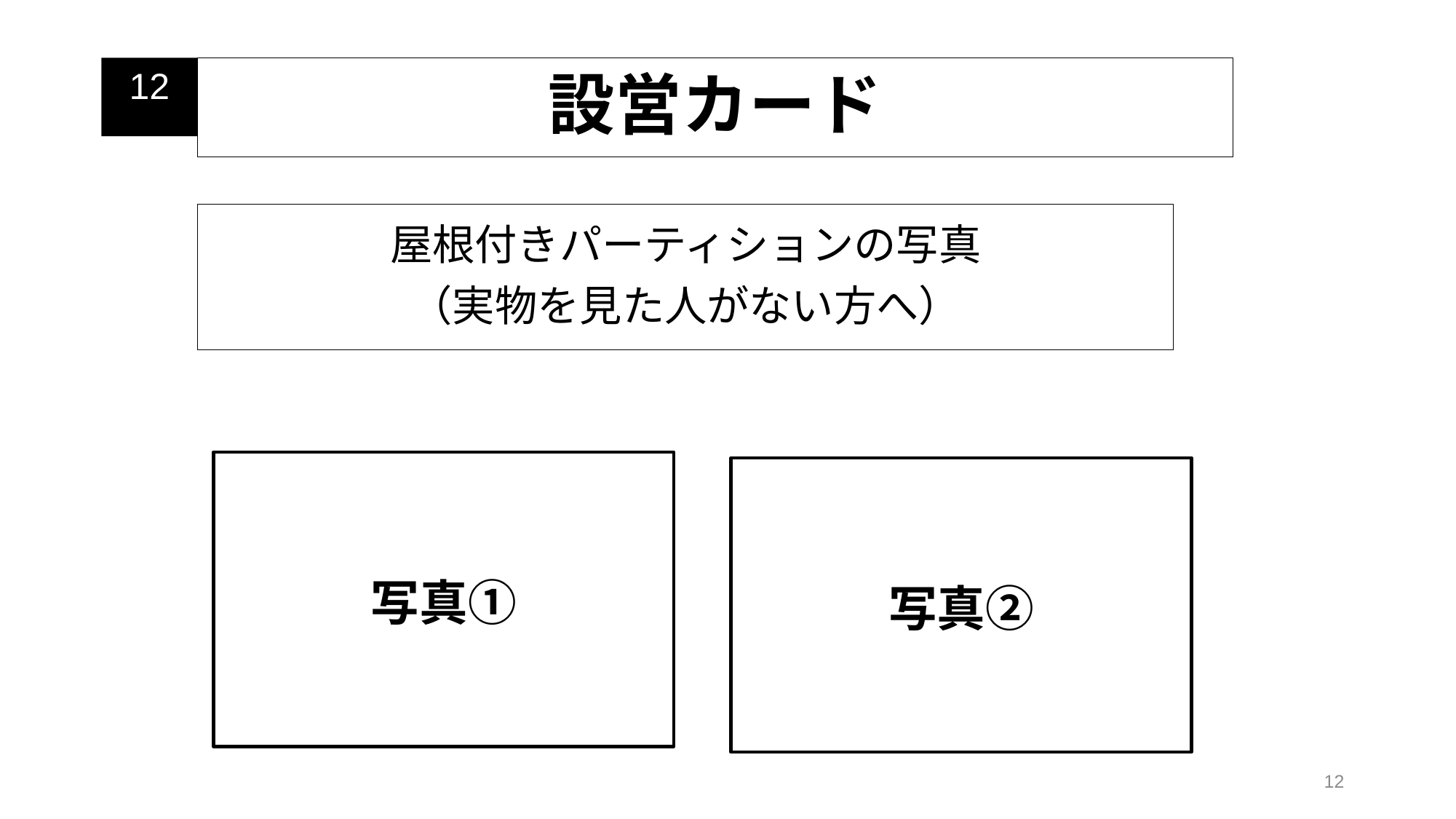

12
設営カード
屋根付きパーティションの写真
（実物を見た人がない方へ）

写真①

写真②

12